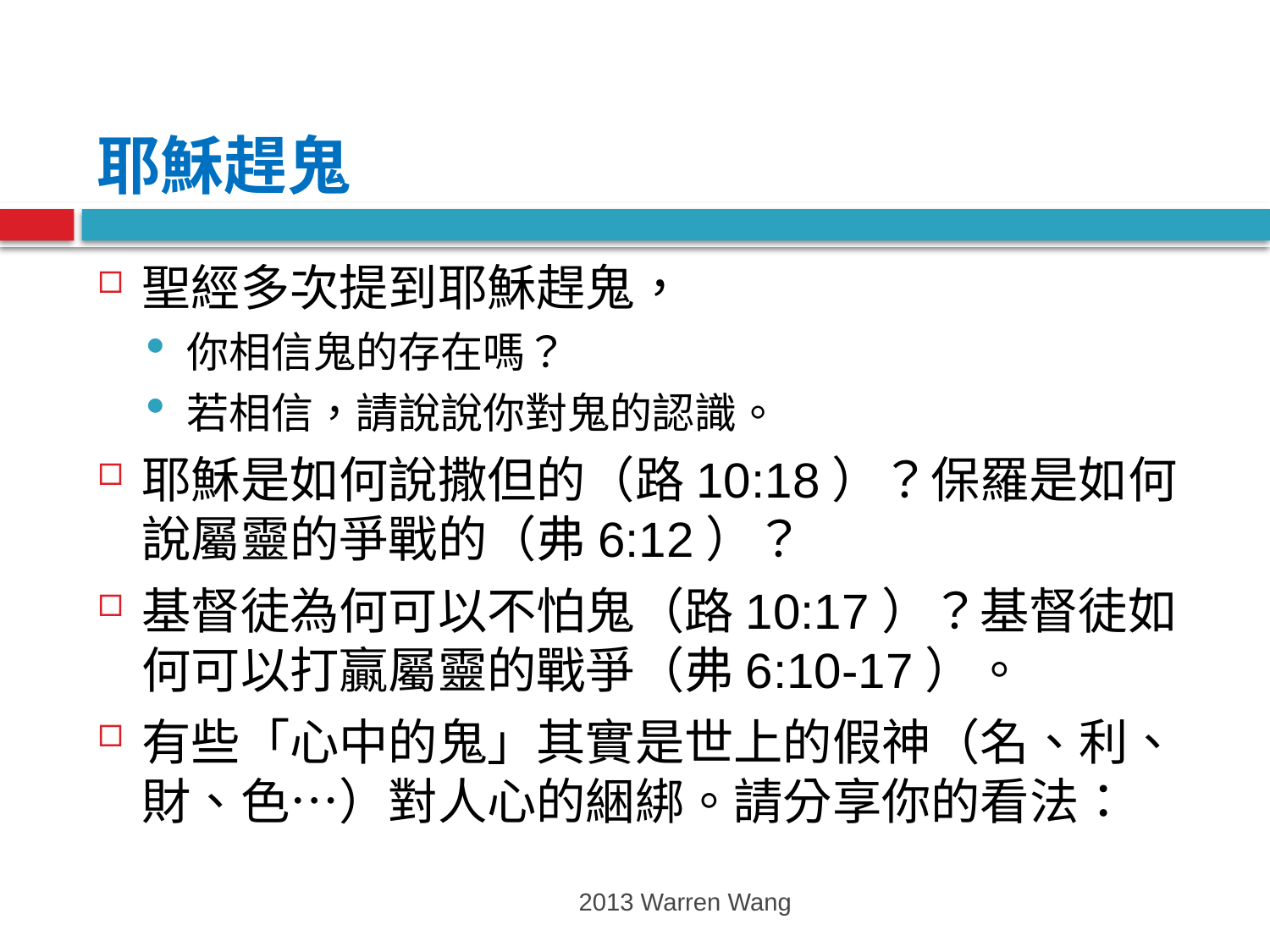

# 耶穌趕鬼
聖經多次提到耶穌趕鬼，
你相信鬼的存在嗎？
若相信，請說說你對鬼的認識。
耶穌是如何說撒但的（路10:18）？保羅是如何說屬靈的爭戰的（弗6:12）？
基督徒為何可以不怕鬼（路10:17）？基督徒如何可以打贏屬靈的戰爭（弗6:10-17）。
有些「心中的鬼」其實是世上的假神（名、利、財、色…）對人心的綑綁。請分享你的看法：
2013 Warren Wang